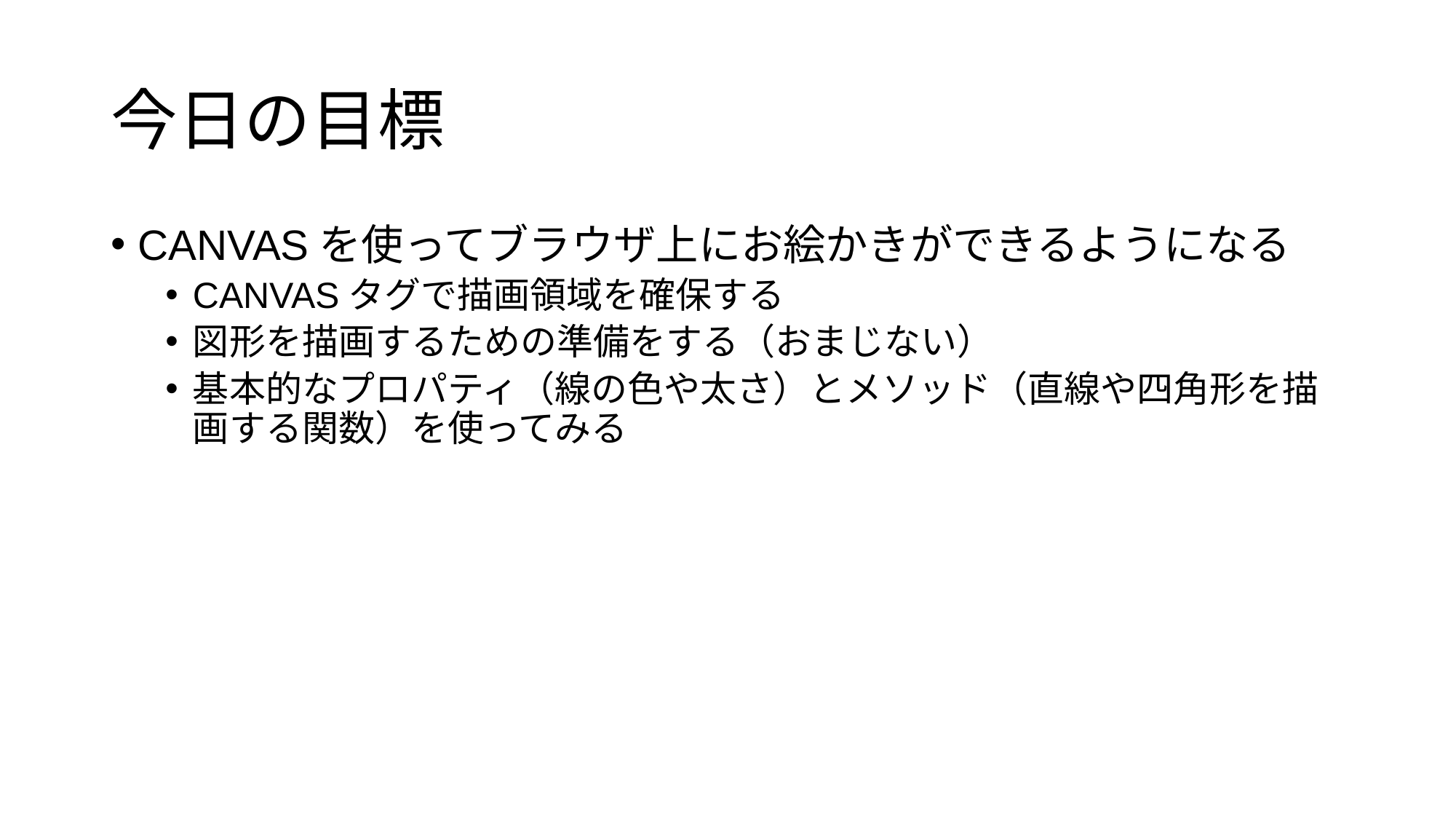

# 今日の目標
CANVASを使ってブラウザ上にお絵かきができるようになる
CANVASタグで描画領域を確保する
図形を描画するための準備をする（おまじない）
基本的なプロパティ（線の色や太さ）とメソッド（直線や四角形を描画する関数）を使ってみる